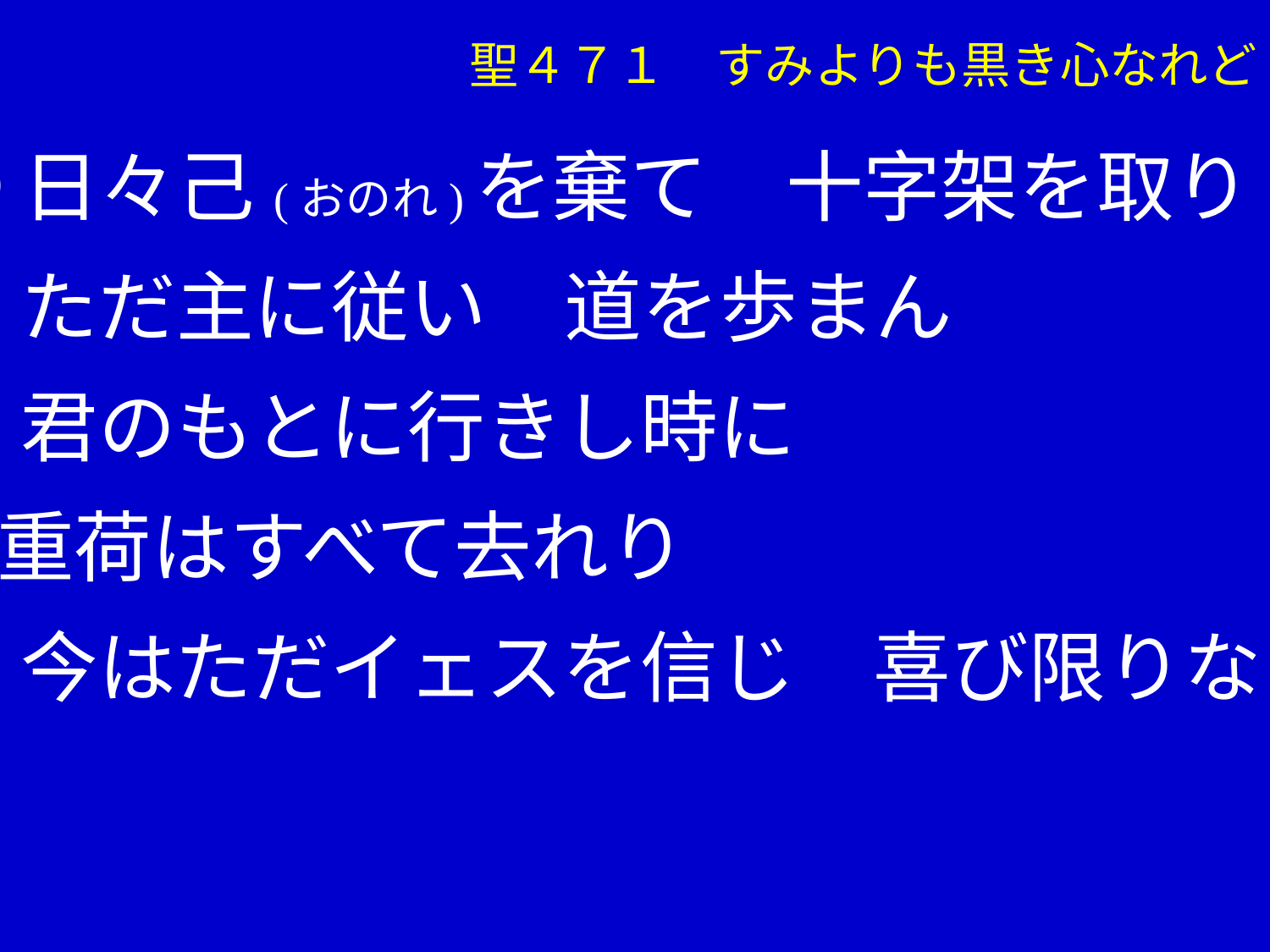

聖４７１　すみよりも黒き心なれど
③日々己(おのれ)を棄て　十字架を取り
　 ただ主に従い　道を歩まん
　 君のもとに行きし時に
   重荷はすべて去れり
　 今はただイェスを信じ　喜び限りなし